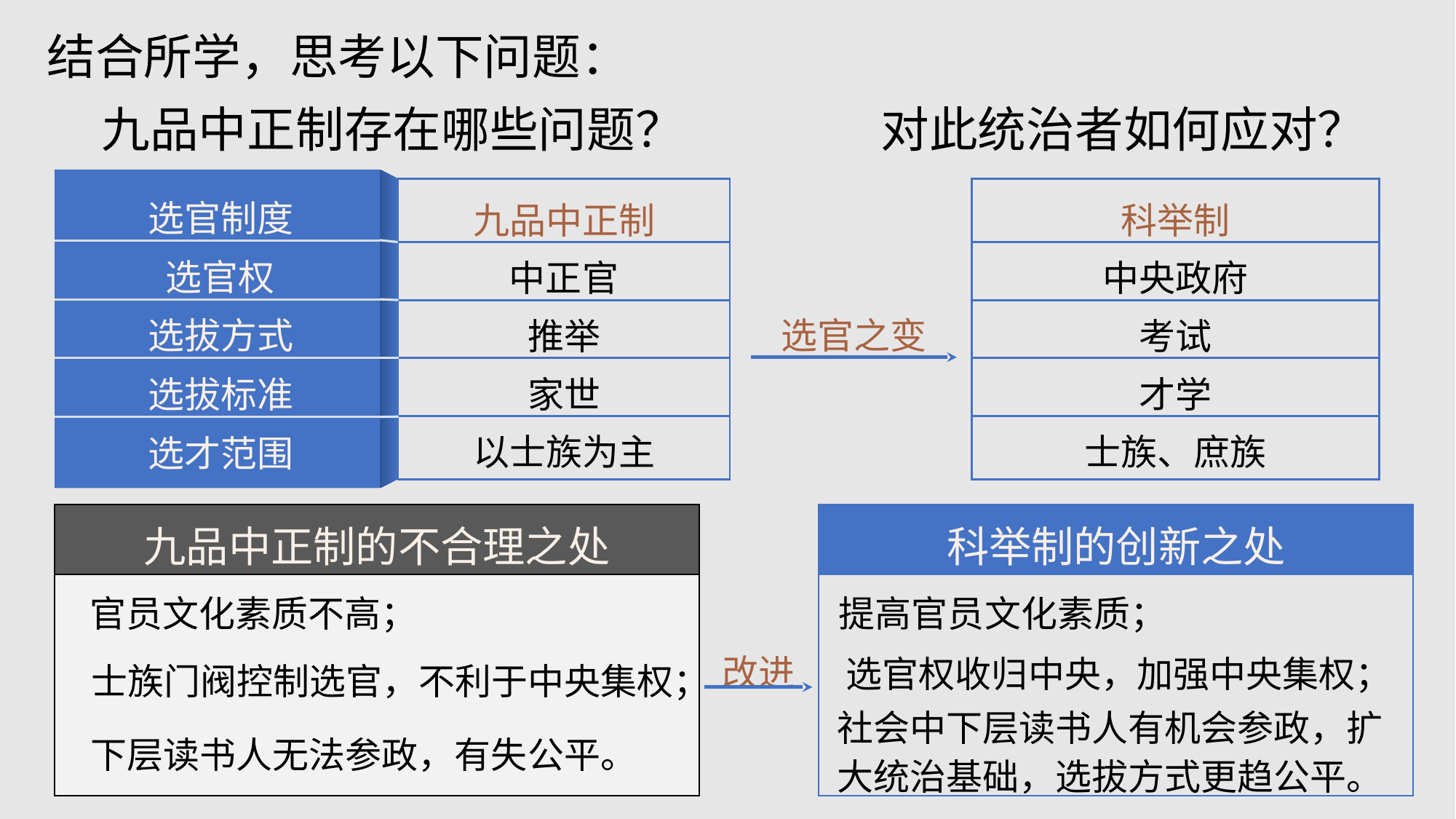

结合所学，思考以下问题：
九品中正制存在哪些问题？
对此统治者如何应对？

科举制
中央政府
考试
才学
士族、庶族
选官制度
九品中正制
选官权
中正官
选官之变
选拔方式
推举

家世
选拔标准
以士族为主
选才范围

九品中正制的不合理之处

官员文化素质不高；
士族门阀控制选官，不利于中央集权；
下层读书人无法参政，有失公平。

科举制的创新之处

提高官员文化素质；
选官权收归中央，加强中央集权；
社会中下层读书人有机会参政，扩大统治基础，选拔方式更趋公平。
改进